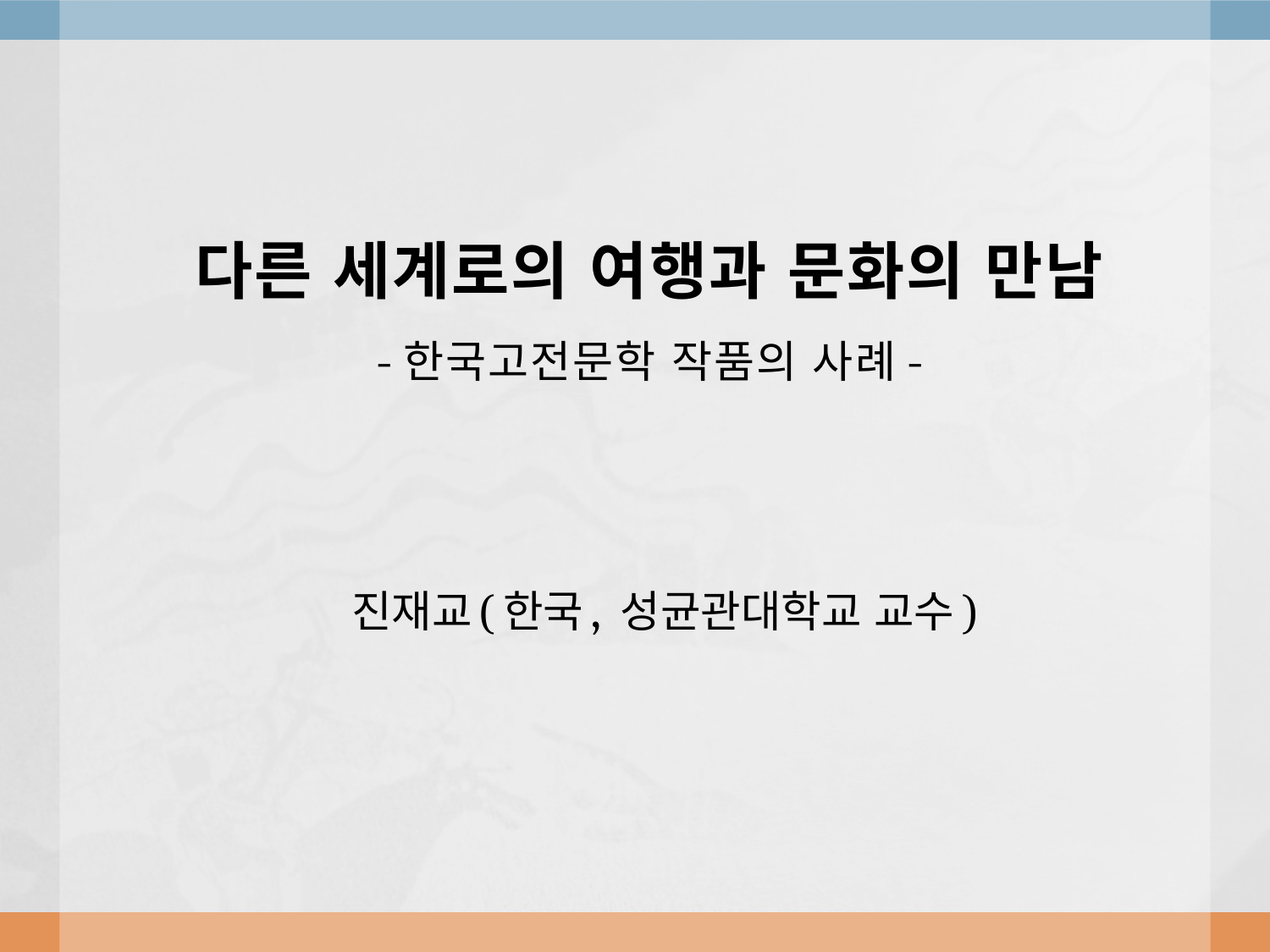

# 다른 세계로의 여행과 문화의 만남 -한국고전문학 작품의 사례-

     진재교(한국, 성균관대학교 교수)